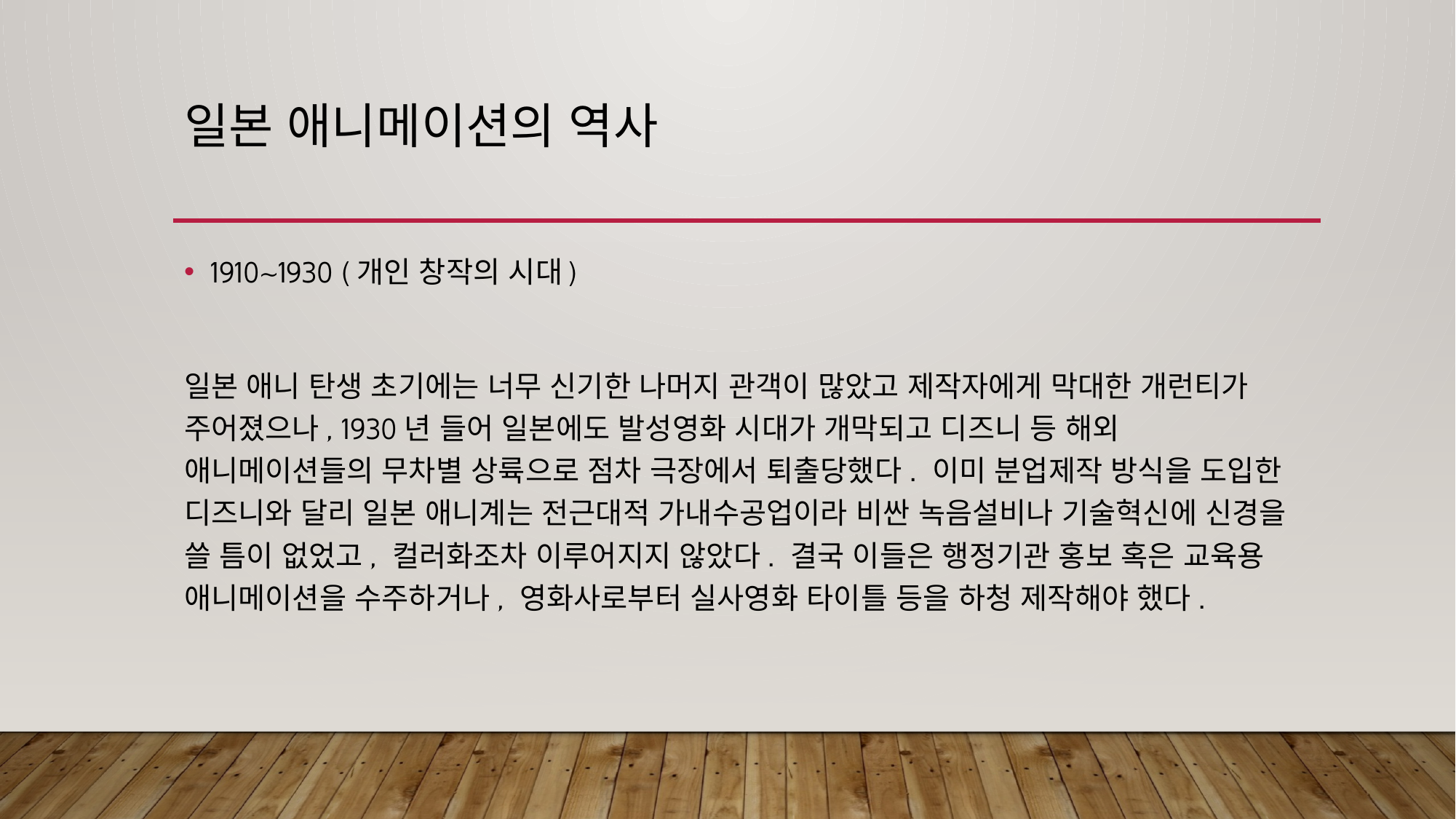

# 일본 애니메이션의 역사
1910~1930 (개인 창작의 시대)

일본 애니 탄생 초기에는 너무 신기한 나머지 관객이 많았고 제작자에게 막대한 개런티가 주어졌으나, 1930년 들어 일본에도 발성영화 시대가 개막되고 디즈니 등 해외 애니메이션들의 무차별 상륙으로 점차 극장에서 퇴출당했다. 이미 분업제작 방식을 도입한 디즈니와 달리 일본 애니계는 전근대적 가내수공업이라 비싼 녹음설비나 기술혁신에 신경을 쓸 틈이 없었고, 컬러화조차 이루어지지 않았다. 결국 이들은 행정기관 홍보 혹은 교육용 애니메이션을 수주하거나, 영화사로부터 실사영화 타이틀 등을 하청 제작해야 했다.